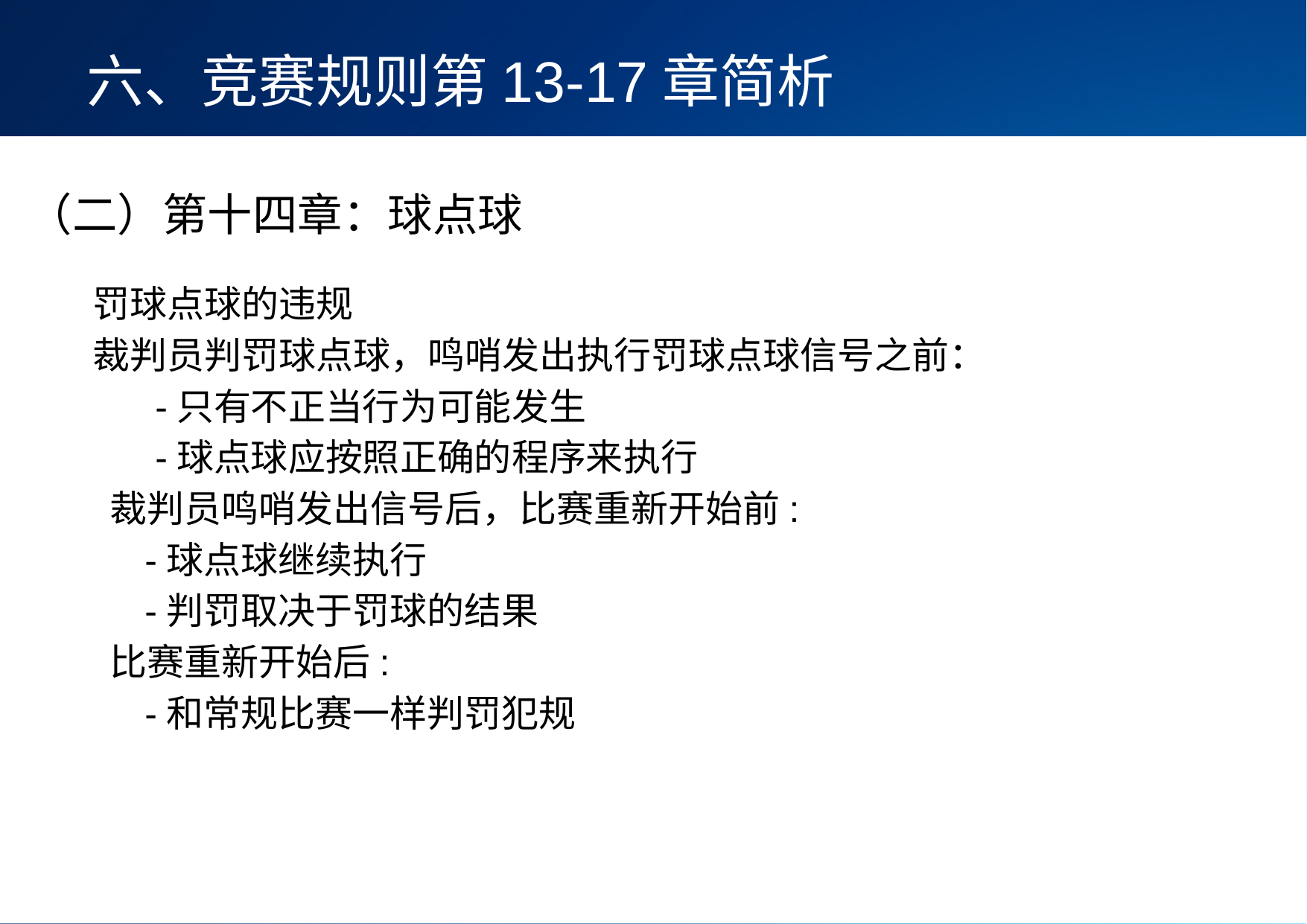

六、竞赛规则第13-17章简析

（二）第十四章：球点球
罚球点球的违规
裁判员判罚球点球，鸣哨发出执行罚球点球信号之前：
      -只有不正当行为可能发生
      -球点球应按照正确的程序来执行
 裁判员鸣哨发出信号后，比赛重新开始前:
     -球点球继续执行
     -判罚取决于罚球的结果
 比赛重新开始后:
     -和常规比赛一样判罚犯规